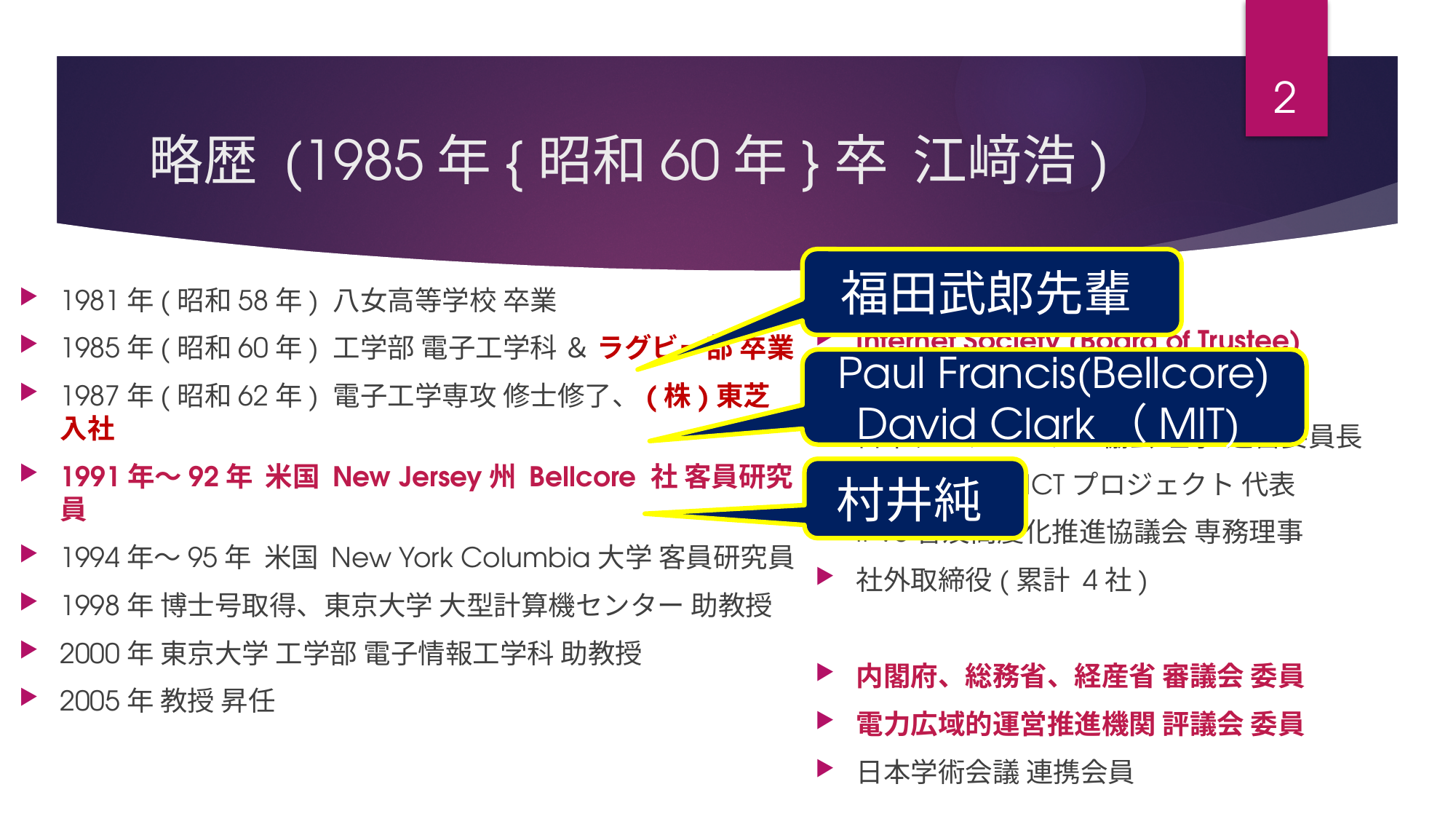

2
# 略歴 (1985年{昭和60年}卒  江﨑浩)
福田武郎先輩
WIDEプロジェクト代表
Internet Society (Board of Trustee)
JPNIC 副理事長
日本データセンター協会 理事・運営委員長
東大グリーンICTプロジェクト 代表
IPv6普及高度化推進協議会 専務理事
社外取締役(累計 4社)

内閣府、総務省、経産省 審議会 委員
電力広域的運営推進機関 評議会 委員
日本学術会議 連携会員

1981年(昭和58年) 八女高等学校 卒業
1985年(昭和60年) 工学部 電子工学科 ＆ ラグビー部 卒業
1987年(昭和62年) 電子工学専攻 修士修了、(株)東芝 入社
1991年～92年  米国 New Jersey州 Bellcore 社 客員研究員
1994年～95年  米国 New York Columbia大学 客員研究員
1998年 博士号取得、東京大学 大型計算機センター 助教授
2000年 東京大学 工学部 電子情報工学科 助教授
2005年 教授 昇任
Paul Francis(Bellcore)
David Clark（MIT)
村井純